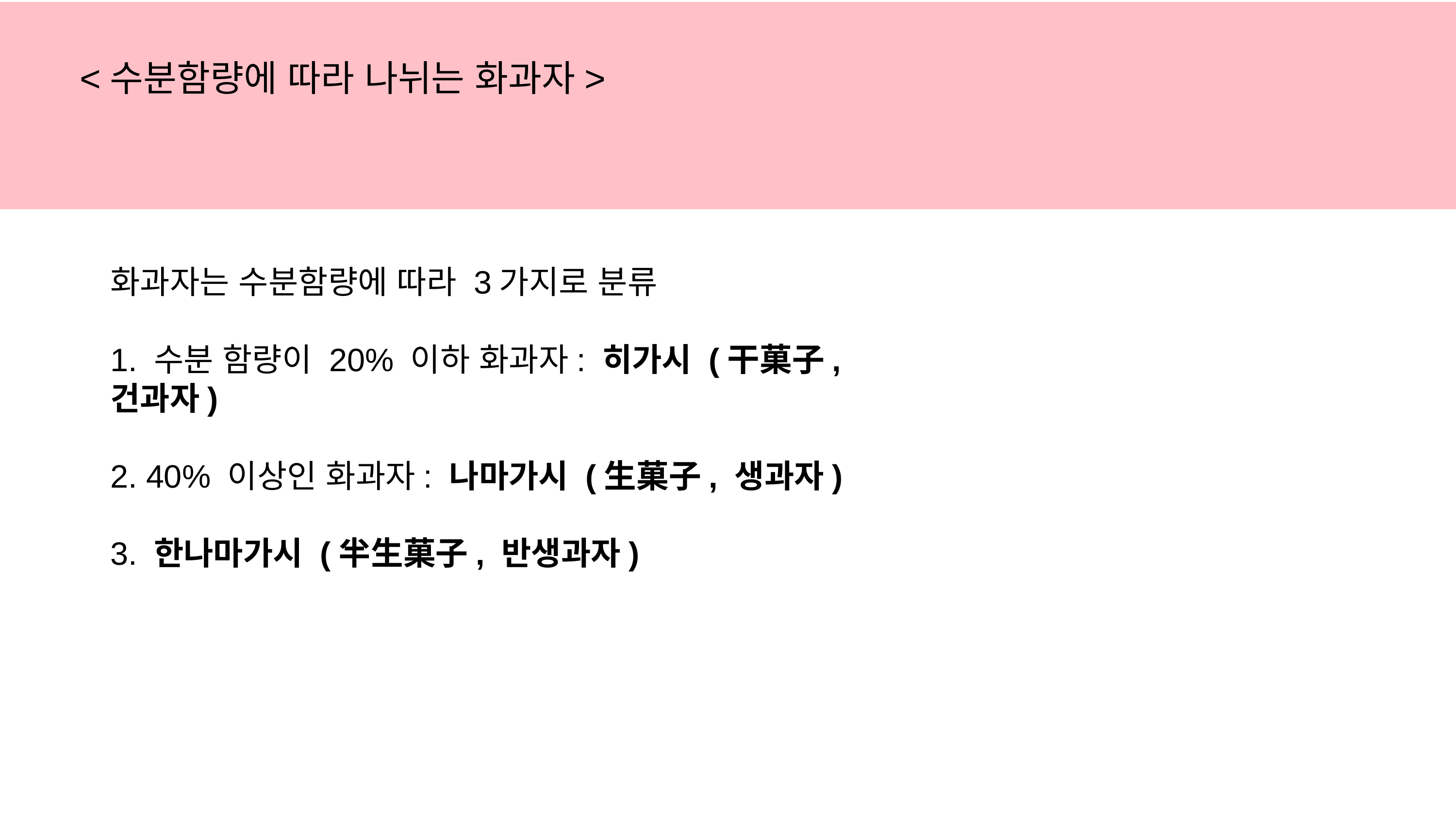

<수분함량에 따라 나뉘는 화과자>
화과자는 수분함량에 따라 3가지로 분류

1. 수분 함량이 20% 이하 화과자: 히가시 (干菓子, 건과자)

2. 40% 이상인 화과자: 나마가시 (生菓子, 생과자)

3. 한나마가시 (半生菓子, 반생과자)